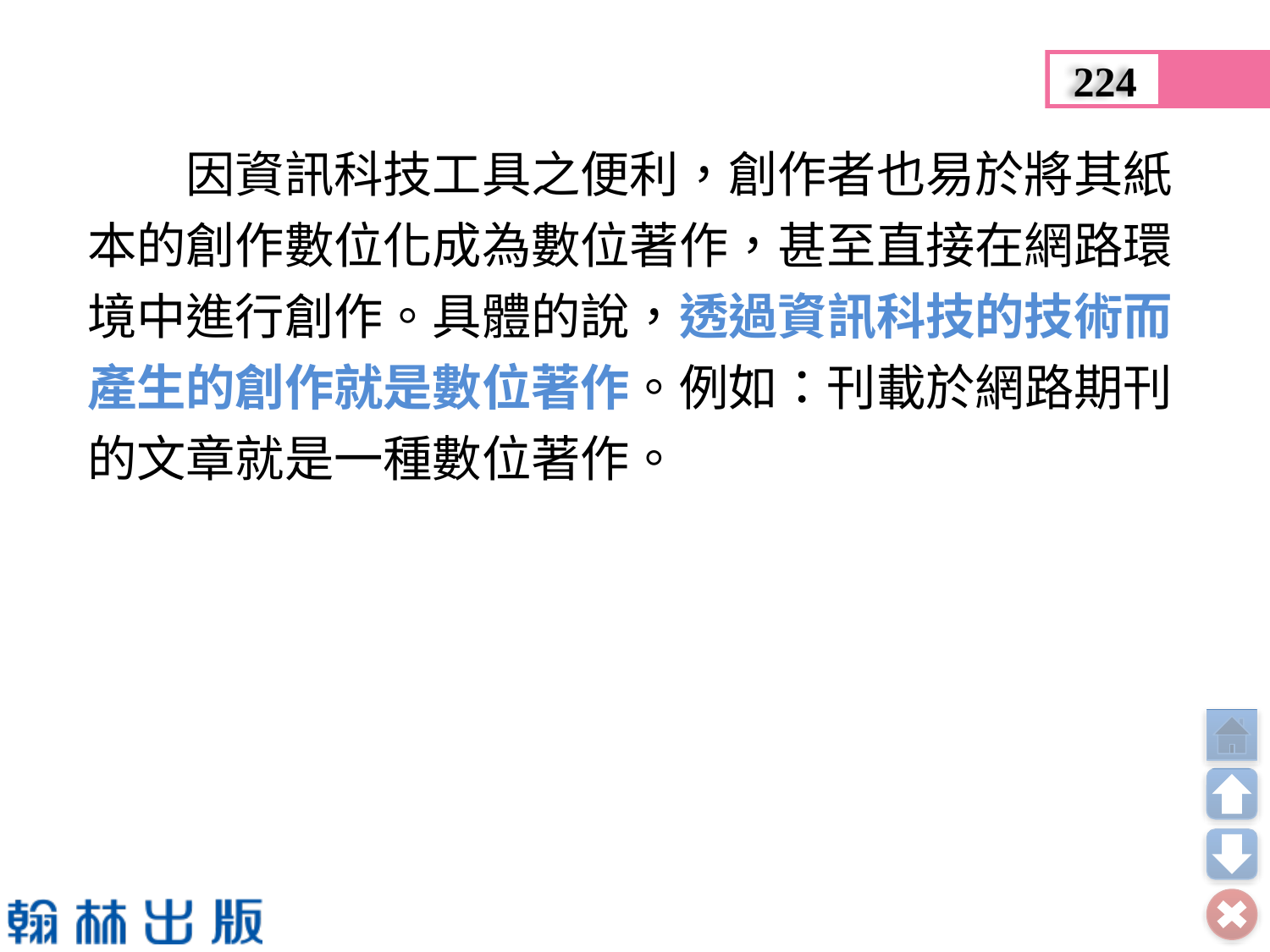

224
　　因資訊科技工具之便利，創作者也易於將其紙本的創作數位化成為數位著作，甚至直接在網路環境中進行創作。具體的說，透過資訊科技的技術而產生的創作就是數位著作。例如：刊載於網路期刊的文章就是一種數位著作。